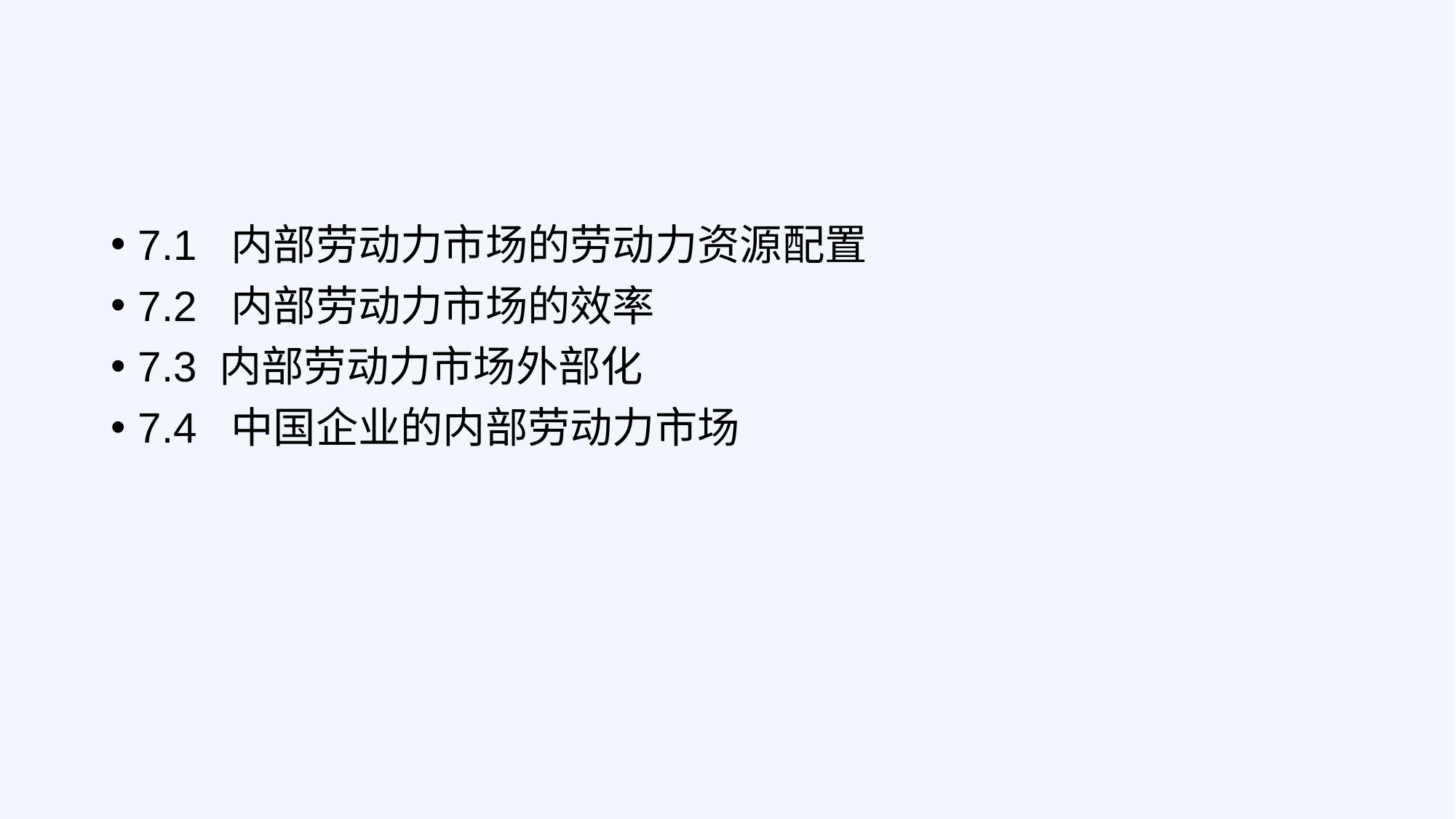

#
7.1  内部劳动力市场的劳动力资源配置
7.2  内部劳动力市场的效率
7.3 内部劳动力市场外部化
7.4  中国企业的内部劳动力市场